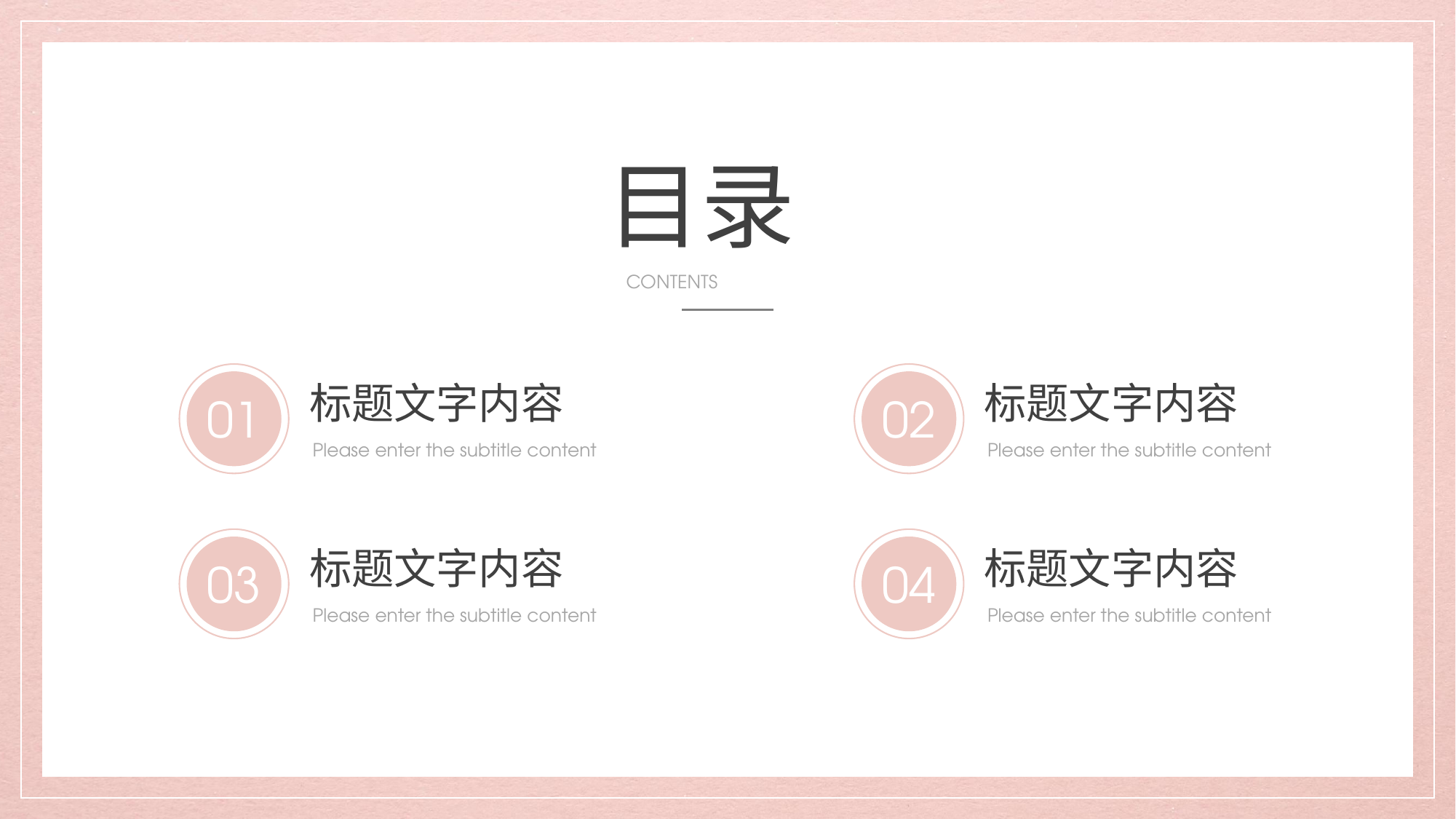

目录
CONTENTS

01
标题文字内容
Please enter the subtitle content

02
标题文字内容
Please enter the subtitle content

03
标题文字内容
Please enter the subtitle content

04
标题文字内容
Please enter the subtitle content